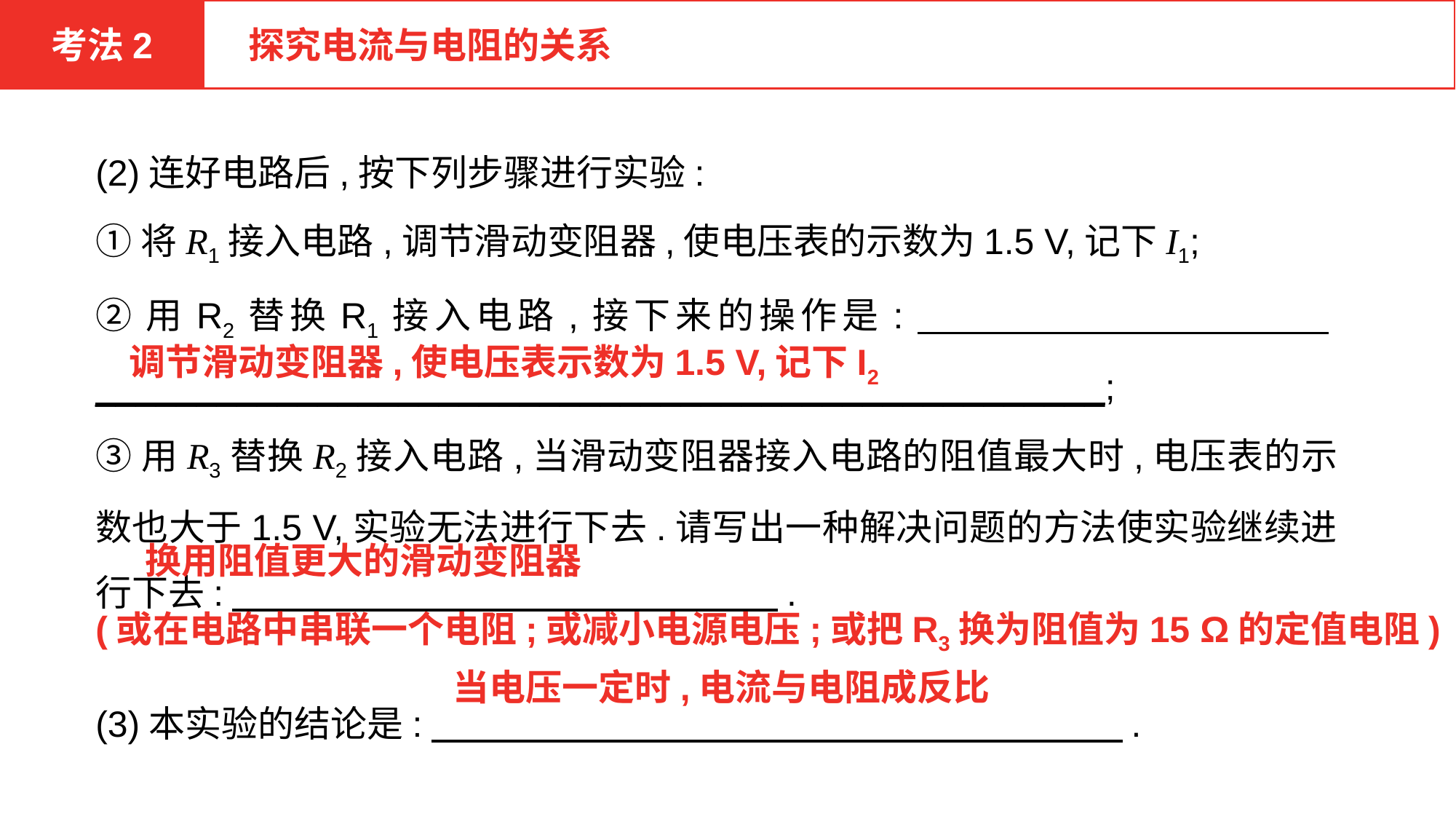

考法2
  探究电流与电阻的关系
(2)连好电路后,按下列步骤进行实验:
①将R1接入电路,调节滑动变阻器,使电压表的示数为1.5 V,记下I1;
②用R2替换R1接入电路,接下来的操作是:　　　　　　　　　　__________________________________________________;
③用R3替换R2接入电路,当滑动变阻器接入电路的阻值最大时,电压表的示数也大于1.5 V,实验无法进行下去.请写出一种解决问题的方法使实验继续进行下去:　　　　　　　　　　　　　　　.

(3)本实验的结论是:　　　　　　　　　　　　　　　　　　　.
调节滑动变阻器,使电压表示数为1.5 V,记下I2
     换用阻值更大的滑动变阻器
(或在电路中串联一个电阻;或减小电源电压;或把R3换为阻值为15 Ω的定值电阻)
当电压一定时,电流与电阻成反比